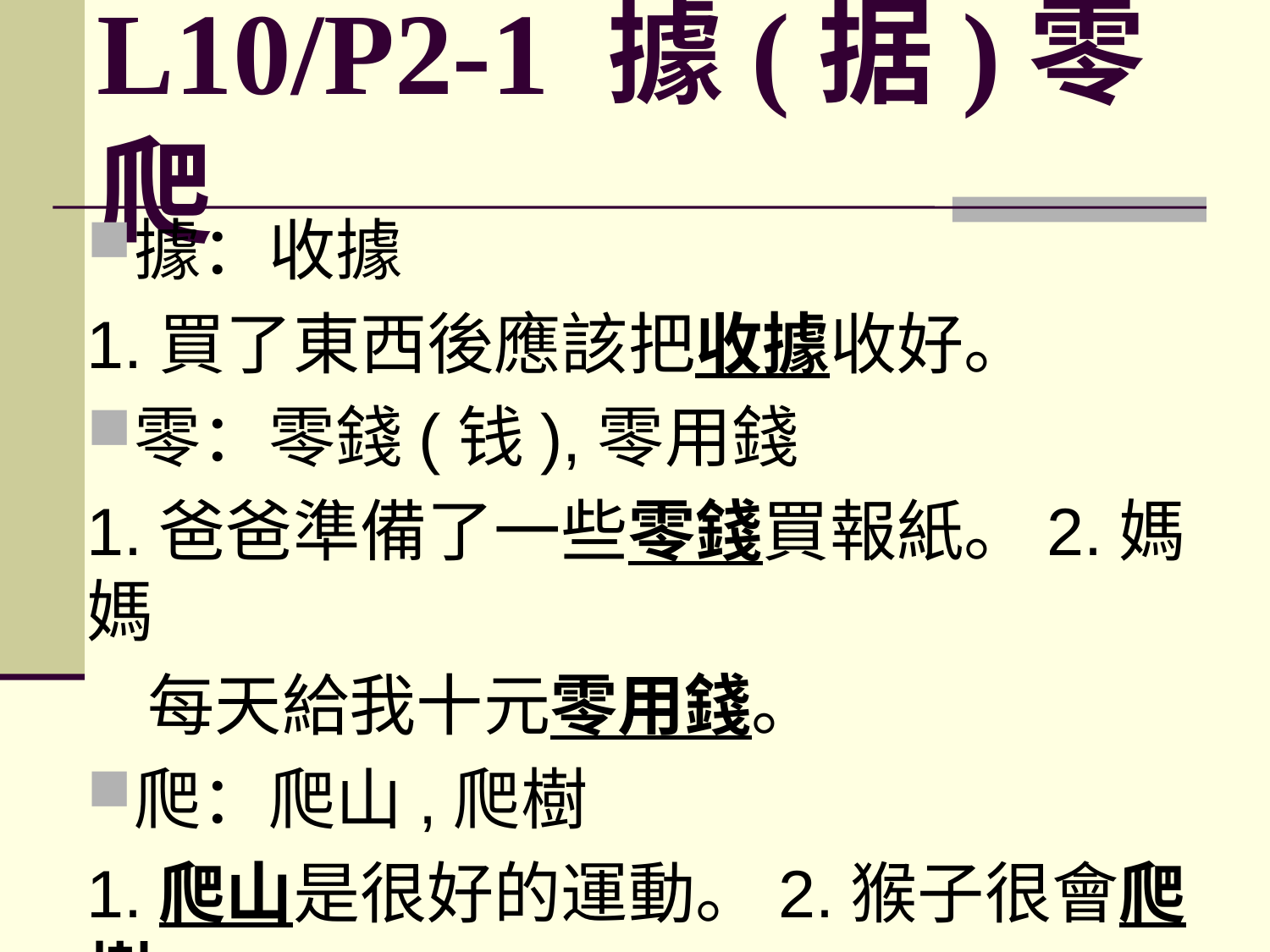

# L10/P2-1 據(据)零爬
據：收據
1.買了東西後應該把收據收好。
零：零錢(钱),零用錢
1.爸爸準備了一些零錢買報紙。2.媽媽
   每天給我十元零用錢。
爬：爬山,爬樹
1.爬山是很好的運動。2.猴子很會爬樹。